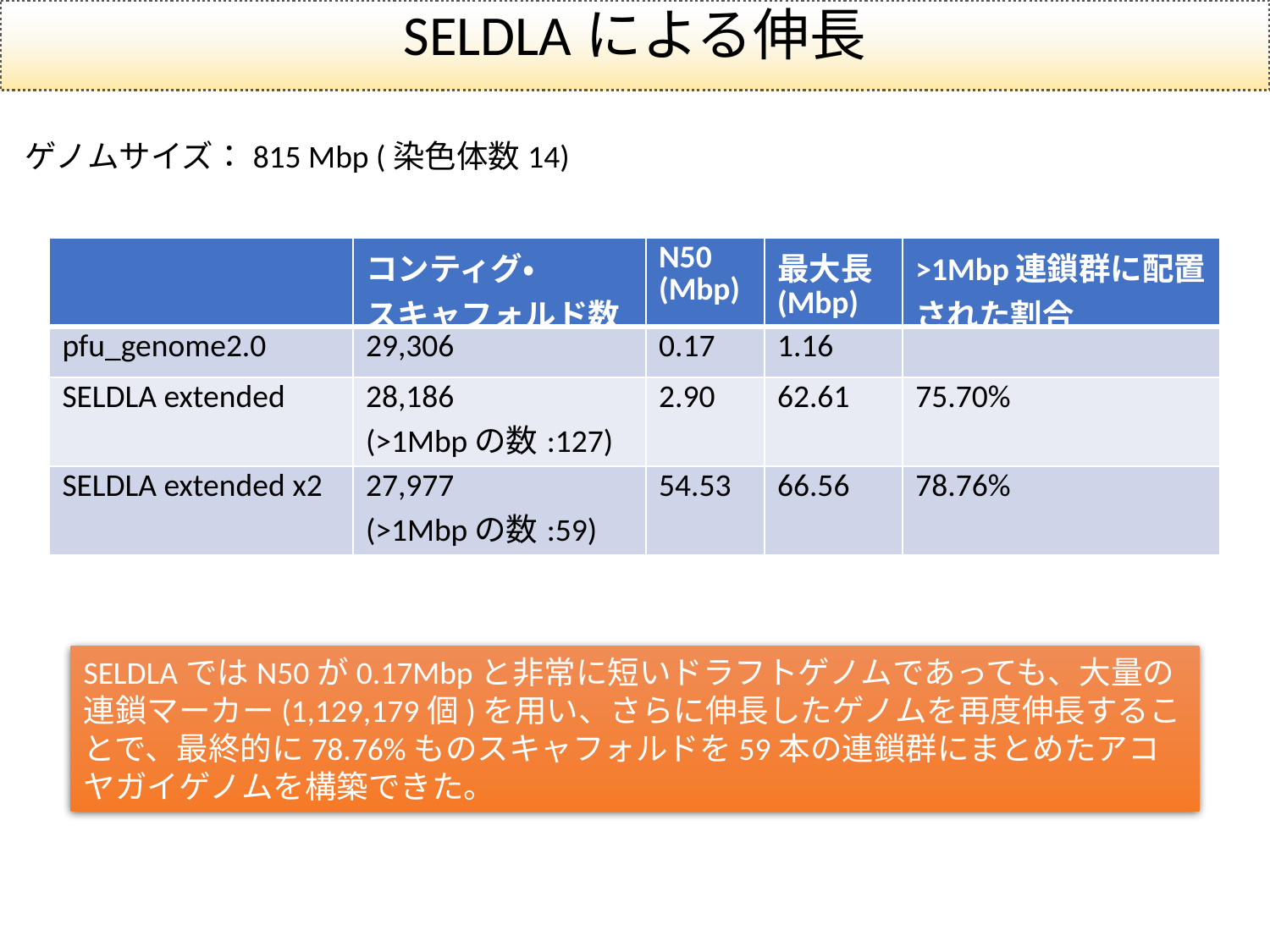

SELDLAによる伸長
ゲノムサイズ：815 Mbp (染色体数14)
|  | コンティグ・ スキャフォルド数 | N50 (Mbp) | 最大長 (Mbp) | >1Mbp連鎖群に配置された割合 |
| --- | --- | --- | --- | --- |
| pfu\_genome2.0 | 29,306 | 0.17 | 1.16 |  |
| SELDLA extended | 28,186 (>1Mbpの数:127) | 2.90 | 62.61 | 75.70% |
| SELDLA extended x2 | 27,977 (>1Mbpの数:59) | 54.53 | 66.56 | 78.76% |
SELDLAではN50が0.17Mbpと非常に短いドラフトゲノムであっても、大量の連鎖マーカー(1,129,179個)を用い、さらに伸長したゲノムを再度伸長することで、最終的に78.76%ものスキャフォルドを59本の連鎖群にまとめたアコヤガイゲノムを構築できた。